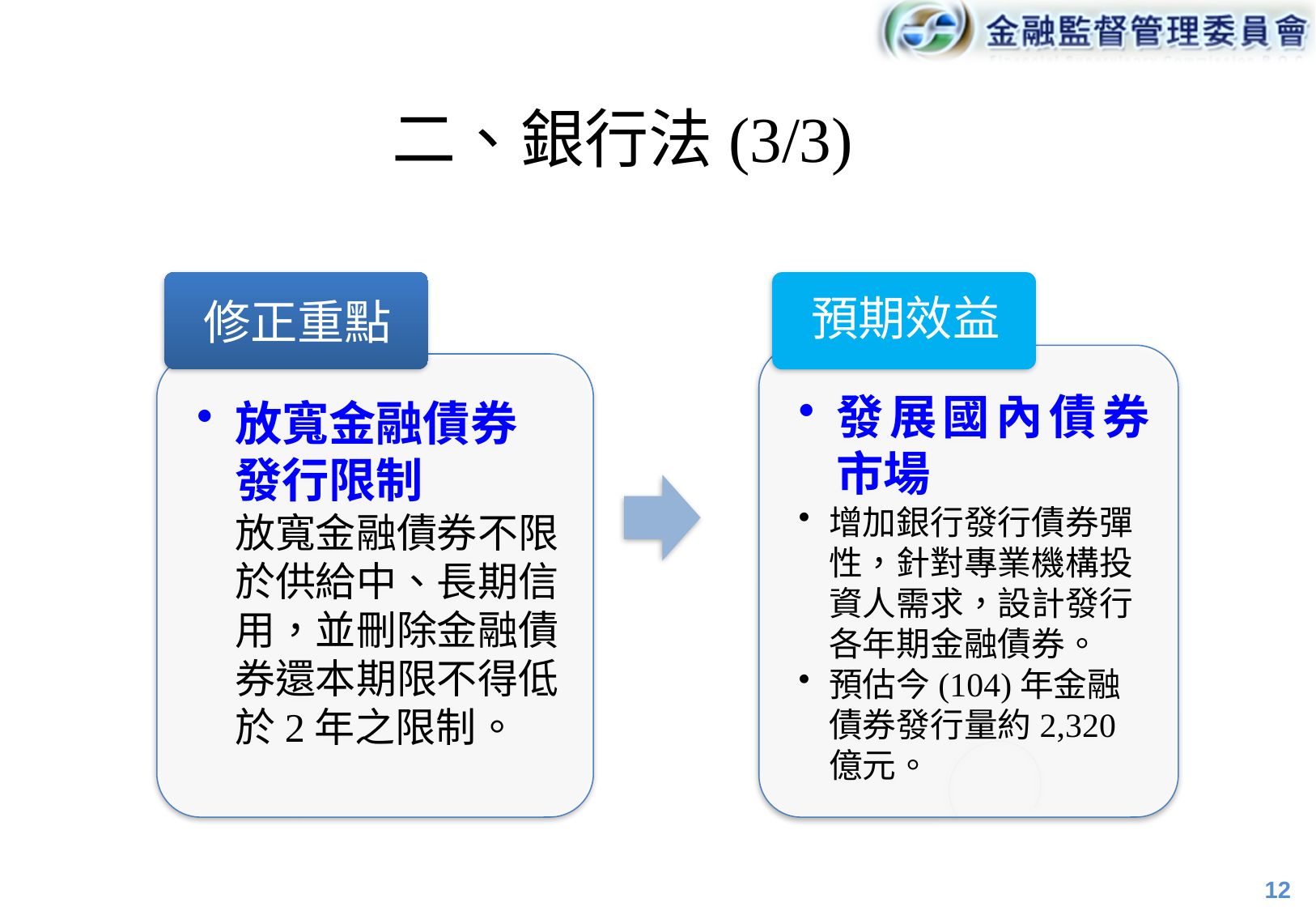

二、銀行法(3/3)
放寬金融債券
發行限制
放寬金融債券不限於供給中、長期信用，並刪除金融債券還本期限不得低於2年之限制。
修正重點
發展國內債券市場
增加銀行發行債券彈性，針對專業機構投資人需求，設計發行各年期金融債券。
預估今(104)年金融債券發行量約2,320億元。
預期效益

12